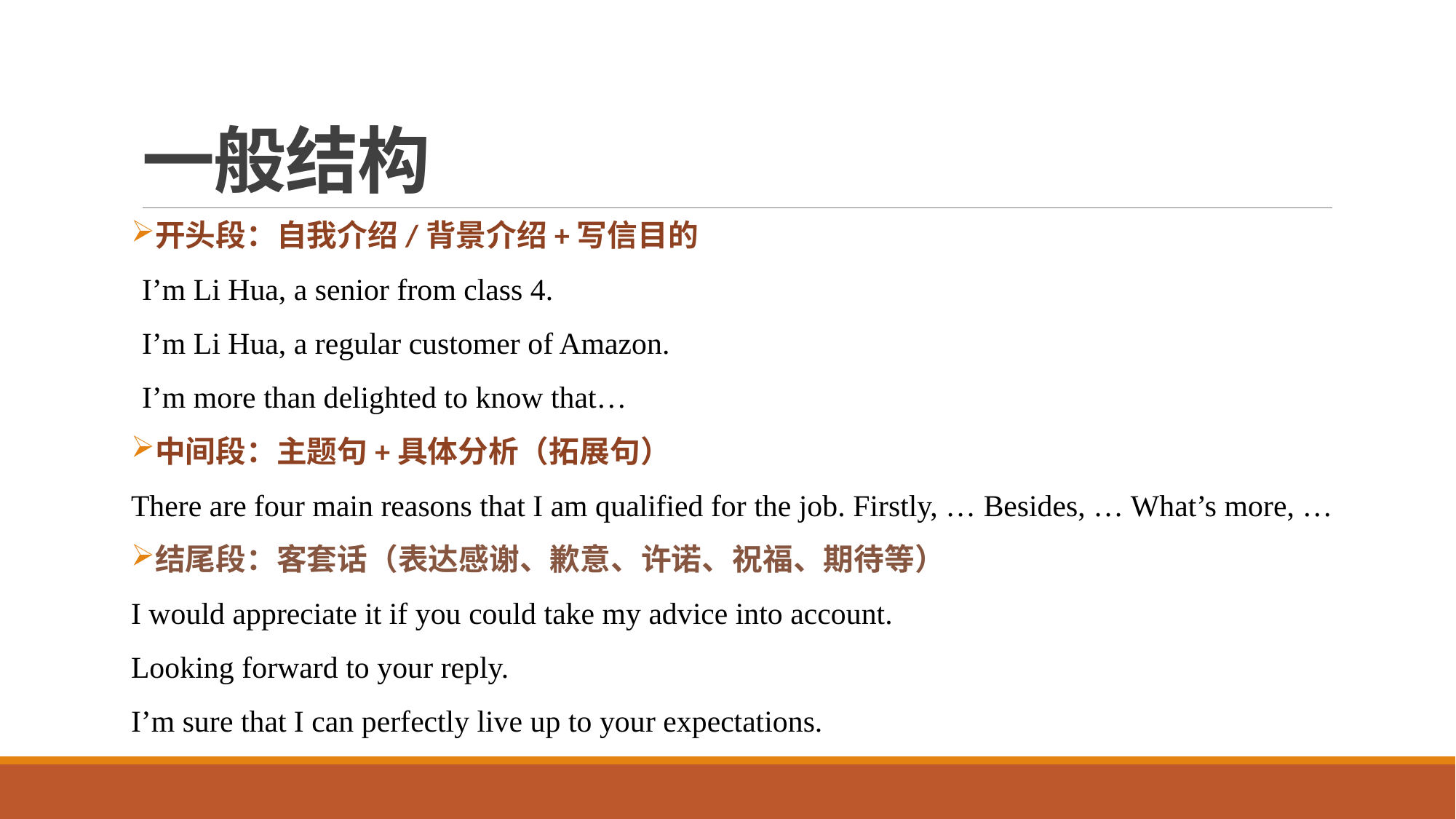

# 一般结构
开头段：自我介绍/背景介绍+写信目的
I’m Li Hua, a senior from class 4.
I’m Li Hua, a regular customer of Amazon.
I’m more than delighted to know that…
中间段：主题句+具体分析（拓展句）
There are four main reasons that I am qualified for the job. Firstly, … Besides, … What’s more, …
结尾段：客套话（表达感谢、歉意、许诺、祝福、期待等）
I would appreciate it if you could take my advice into account.
Looking forward to your reply.
I’m sure that I can perfectly live up to your expectations.